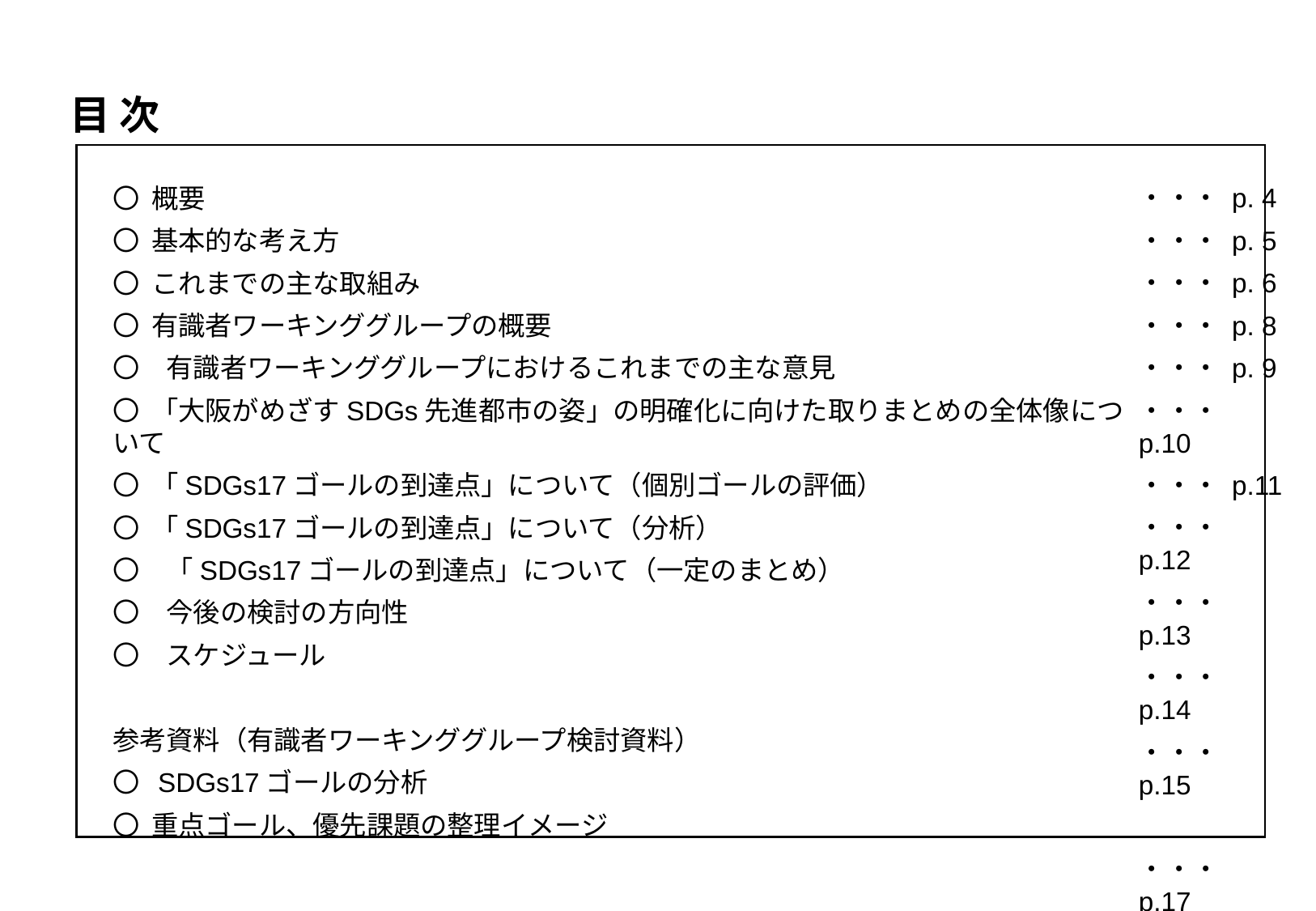

目 次

・・・ p. 4
・・・ p. 5
・・・ p. 6
・・・ p. 8
・・・ p. 9
・・・ p.10
・・・ p.11
・・・ p.12
・・・ p.13
・・・ p.14
・・・ p.15

・・・ p.17
・・・ p.18
・・・ p.20
〇  概要
〇  基本的な考え方
〇  これまでの主な取組み
〇  有識者ワーキンググループの概要
〇　有識者ワーキンググループにおけるこれまでの主な意見
〇  「大阪がめざすSDGs先進都市の姿」の明確化に向けた取りまとめの全体像について
〇  「SDGs17ゴールの到達点」について（個別ゴールの評価）
〇  「SDGs17ゴールの到達点」について（分析）
〇　「SDGs17ゴールの到達点」について（一定のまとめ）
〇　今後の検討の方向性
〇　スケジュール

参考資料（有識者ワーキンググループ検討資料）
〇  SDGs17ゴールの分析
〇  重点ゴール、優先課題の整理イメージ